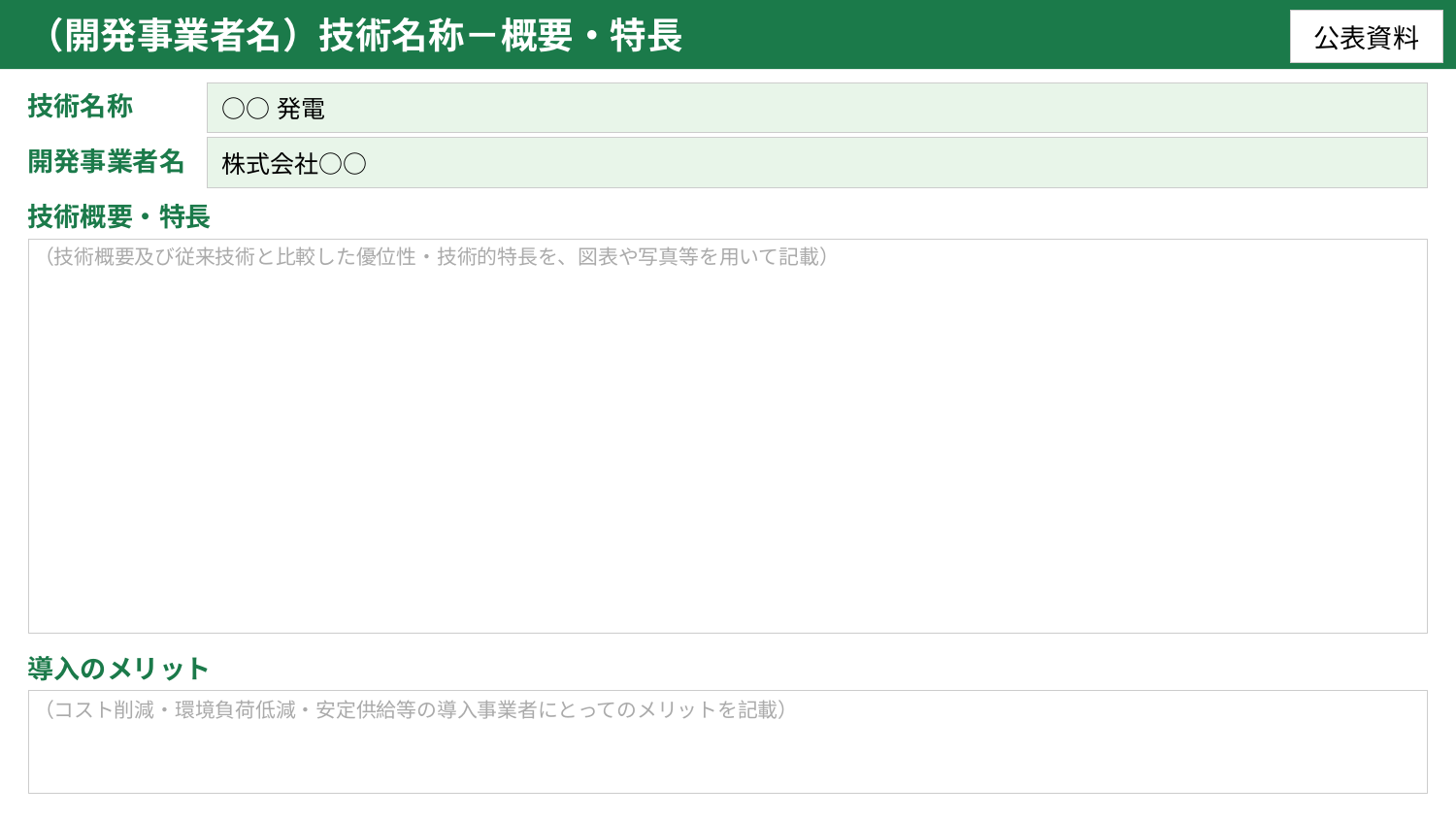

（開発事業者名）技術名称－概要・特長

| 公表資料 |
| --- |
技術名称
| ○○発電 |
| --- |
| 株式会社○○ |
| --- |
開発事業者名
技術概要・特長

（技術概要及び従来技術と比較した優位性・技術的特長を、図表や写真等を用いて記載）
導入のメリット

（コスト削減・環境負荷低減・安定供給等の導入事業者にとってのメリットを記載）